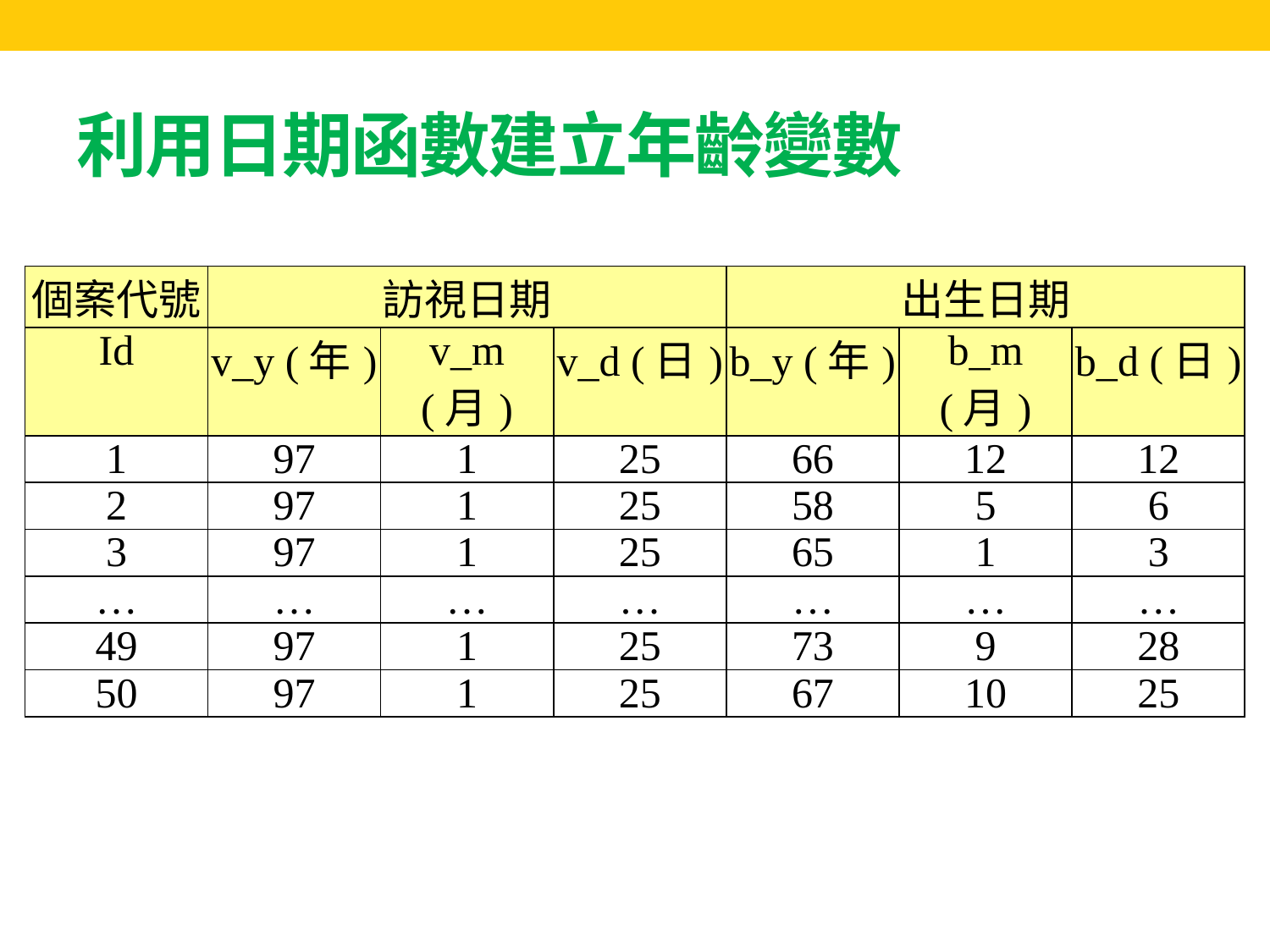

# 利用日期函數建立年齡變數
| 個案代號 | 訪視日期 |  |  | 出生日期 |  |  |
| --- | --- | --- | --- | --- | --- | --- |
| Id | v\_y (年) | v\_m (月) | v\_d (日) | b\_y (年) | b\_m (月) | b\_d (日) |
| 1 | 97 | 1 | 25 | 66 | 12 | 12 |
| 2 | 97 | 1 | 25 | 58 | 5 | 6 |
| 3 | 97 | 1 | 25 | 65 | 1 | 3 |
| … | … | … | … | … | … | … |
| 49 | 97 | 1 | 25 | 73 | 9 | 28 |
| 50 | 97 | 1 | 25 | 67 | 10 | 25 |